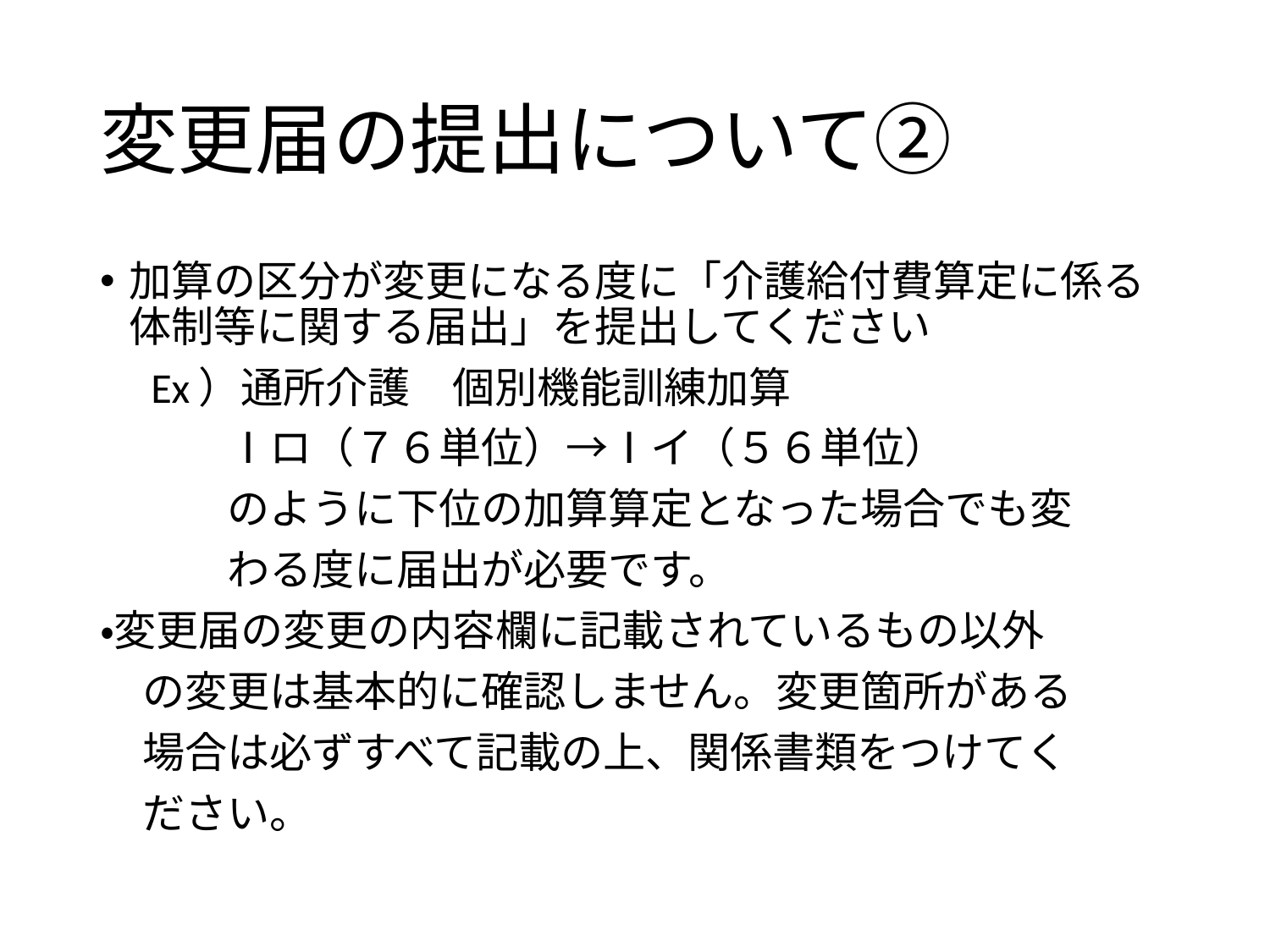

# 変更届の提出について②
加算の区分が変更になる度に「介護給付費算定に係る体制等に関する届出」を提出してください
　Ex）通所介護　個別機能訓練加算
　　　Ⅰロ（７６単位）→Ⅰイ（５６単位）
　　　のように下位の加算算定となった場合でも変
　　　わる度に届出が必要です。
・変更届の変更の内容欄に記載されているもの以外
　の変更は基本的に確認しません。変更箇所がある
　場合は必ずすべて記載の上、関係書類をつけてく
　ださい。